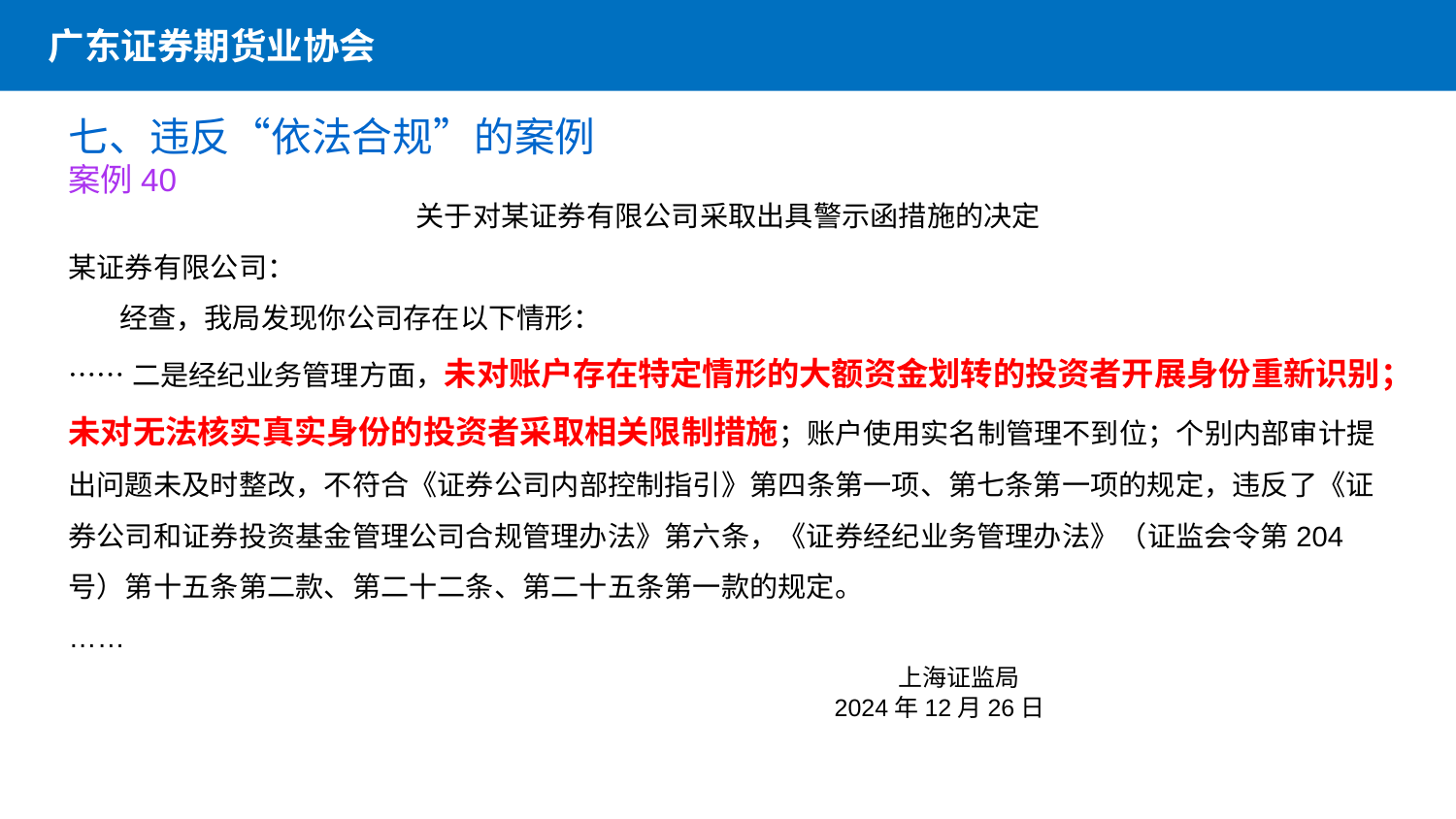

广东证券期货业协会
七、违反“依法合规”的案例
案例40
关于对某证券有限公司采取出具警示函措施的决定
某证券有限公司：
       经查，我局发现你公司存在以下情形：
……二是经纪业务管理方面，未对账户存在特定情形的大额资金划转的投资者开展身份重新识别；未对无法核实真实身份的投资者采取相关限制措施；账户使用实名制管理不到位；个别内部审计提出问题未及时整改，不符合《证券公司内部控制指引》第四条第一项、第七条第一项的规定，违反了《证券公司和证券投资基金管理公司合规管理办法》第六条，《证券经纪业务管理办法》（证监会令第204号）第十五条第二款、第二十二条、第二十五条第一款的规定。
……
                                                                                                   上海证监局
　　　　　　　                                                                                                            2024年12月26日